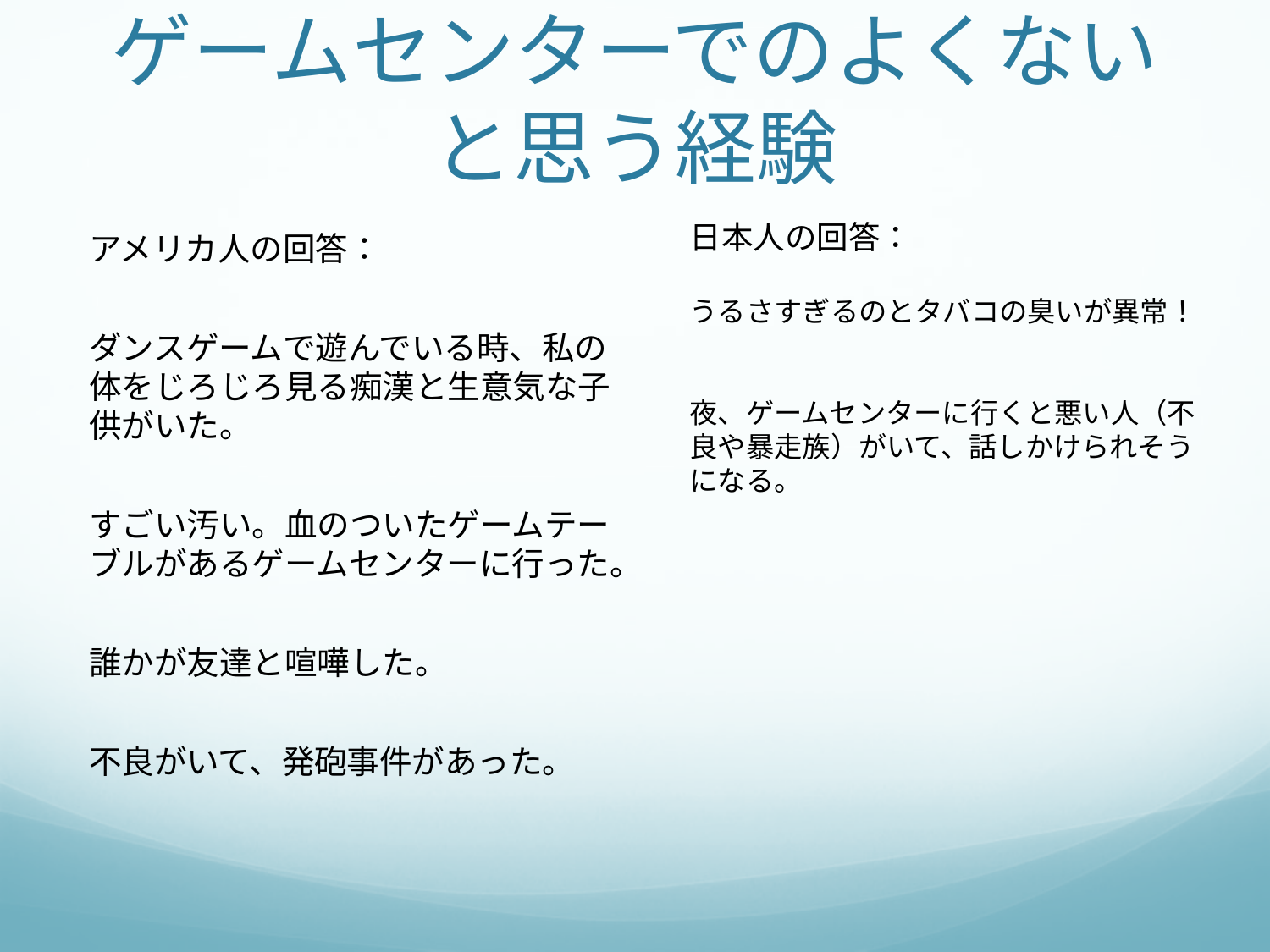

# ゲームセンターでのよくないと思う経験
日本人の回答：

うるさすぎるのとタバコの臭いが異常！

夜、ゲームセンターに行くと悪い人（不良や暴走族）がいて、話しかけられそうになる。
アメリカ人の回答：

ダンスゲームで遊んでいる時、私の体をじろじろ見る痴漢と生意気な子供がいた。

すごい汚い。血のついたゲームテーブルがあるゲームセンターに行った。

誰かが友達と喧嘩した。

不良がいて、発砲事件があった。